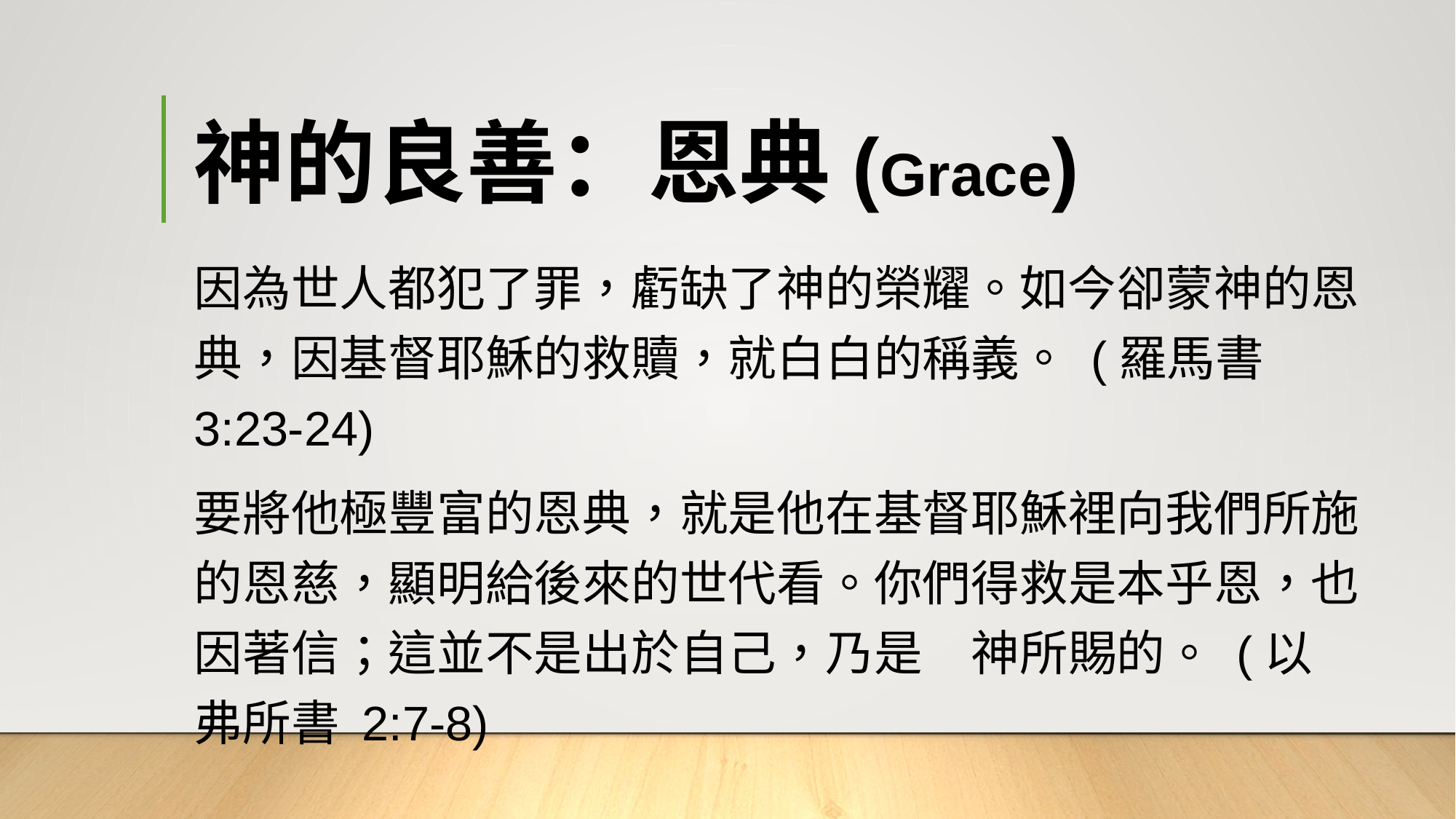

# 神的良善：恩典(Grace)
因為世人都犯了罪，虧缺了神的榮耀。如今卻蒙神的恩典，因基督耶穌的救贖，就白白的稱義。 (羅馬書 3:23-24)
要將他極豐富的恩典，就是他在基督耶穌裡向我們所施的恩慈，顯明給後來的世代看。你們得救是本乎恩，也因著信；這並不是出於自己，乃是　神所賜的。 (以弗所書 2:7-8)